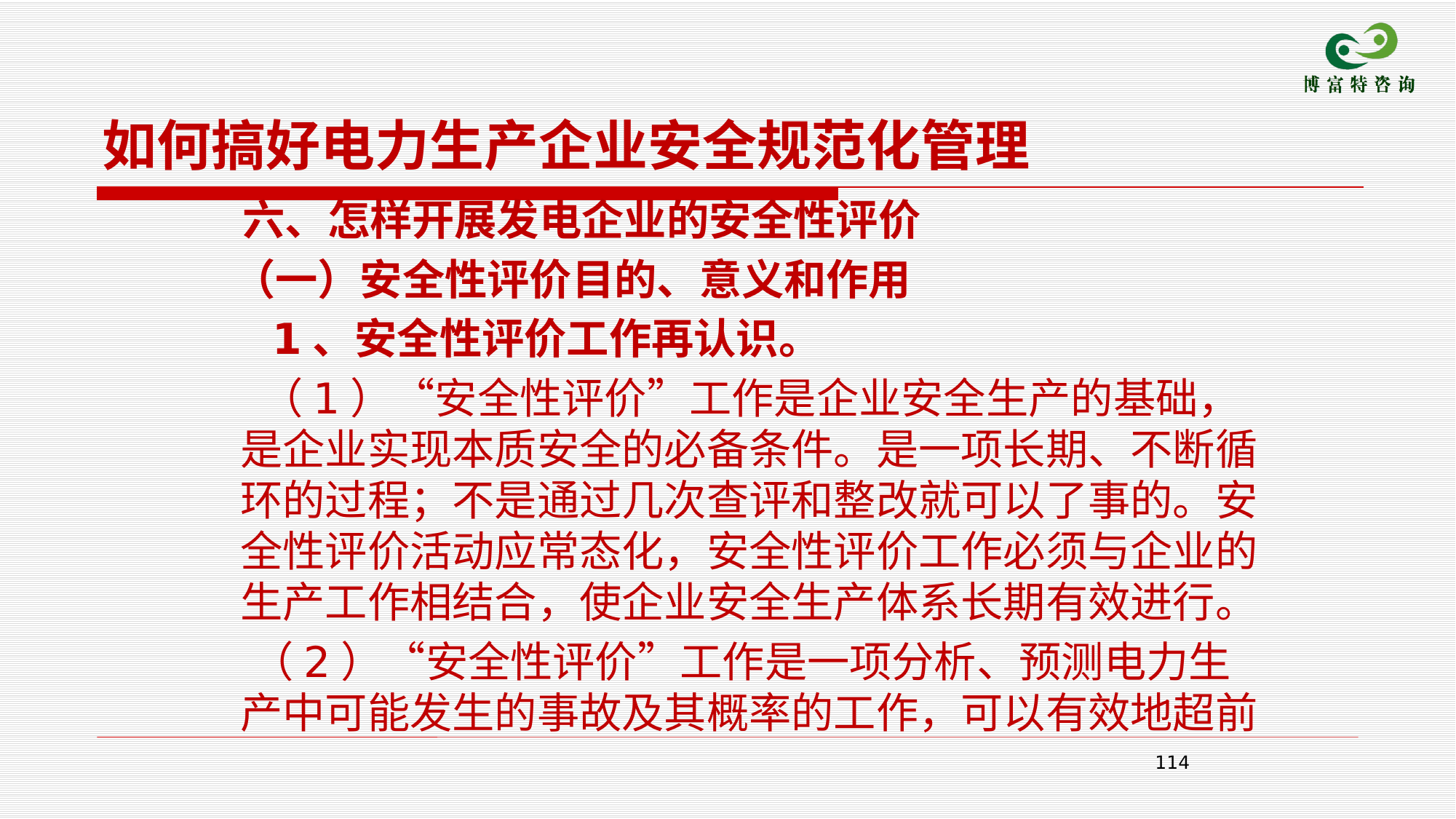

如何搞好电力生产企业安全规范化管理
     六、怎样开展发电企业的安全性评价
    （一）安全性评价目的、意义和作用
      1、安全性评价工作再认识。
       （1）“安全性评价”工作是企业安全生产的基础，是企业实现本质安全的必备条件。是一项长期、不断循环的过程；不是通过几次查评和整改就可以了事的。安全性评价活动应常态化，安全性评价工作必须与企业的生产工作相结合，使企业安全生产体系长期有效进行。
      （2）“安全性评价”工作是一项分析、预测电力生产中可能发生的事故及其概率的工作，可以有效地超前

114